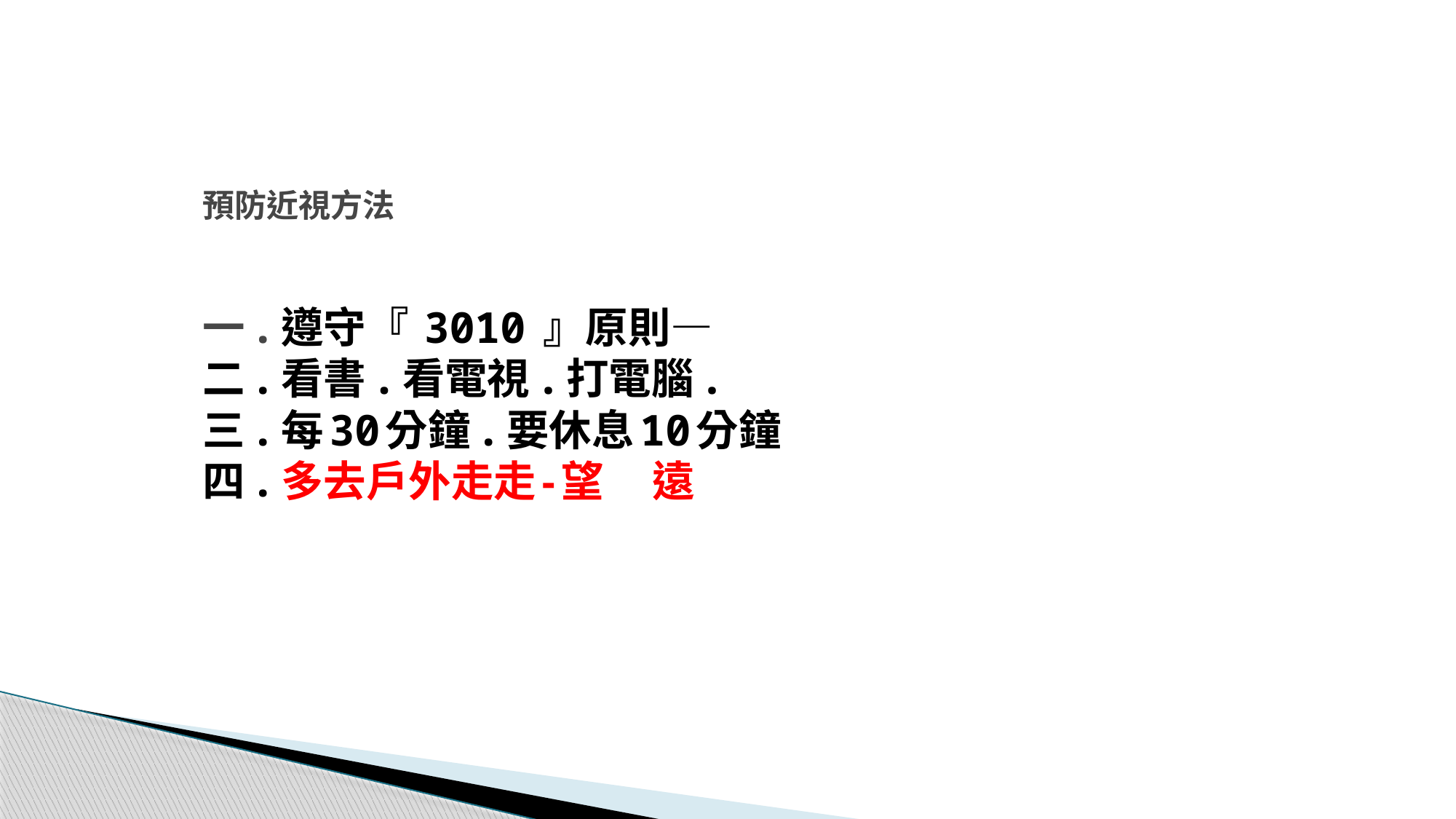

# 預防近視方法 一.遵守『 3010 』原則— 二.看書.看電視.打電腦. 三.每30分鐘.要休息10分鐘 四.多去戶外走走-望     遠